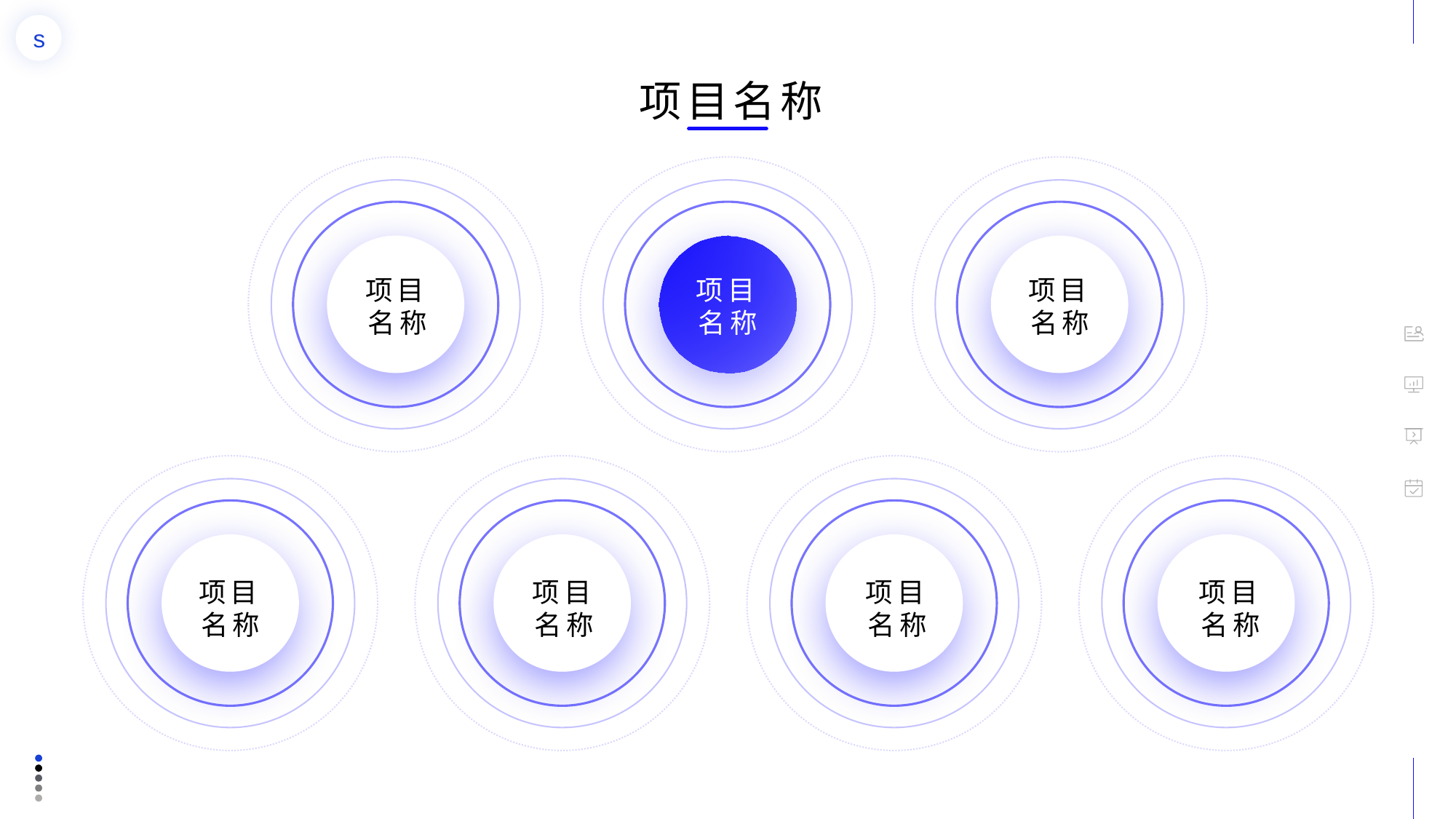

项目名称

项目名称
项目名称
项目名称

项目名称
项目名称
项目名称
项目名称